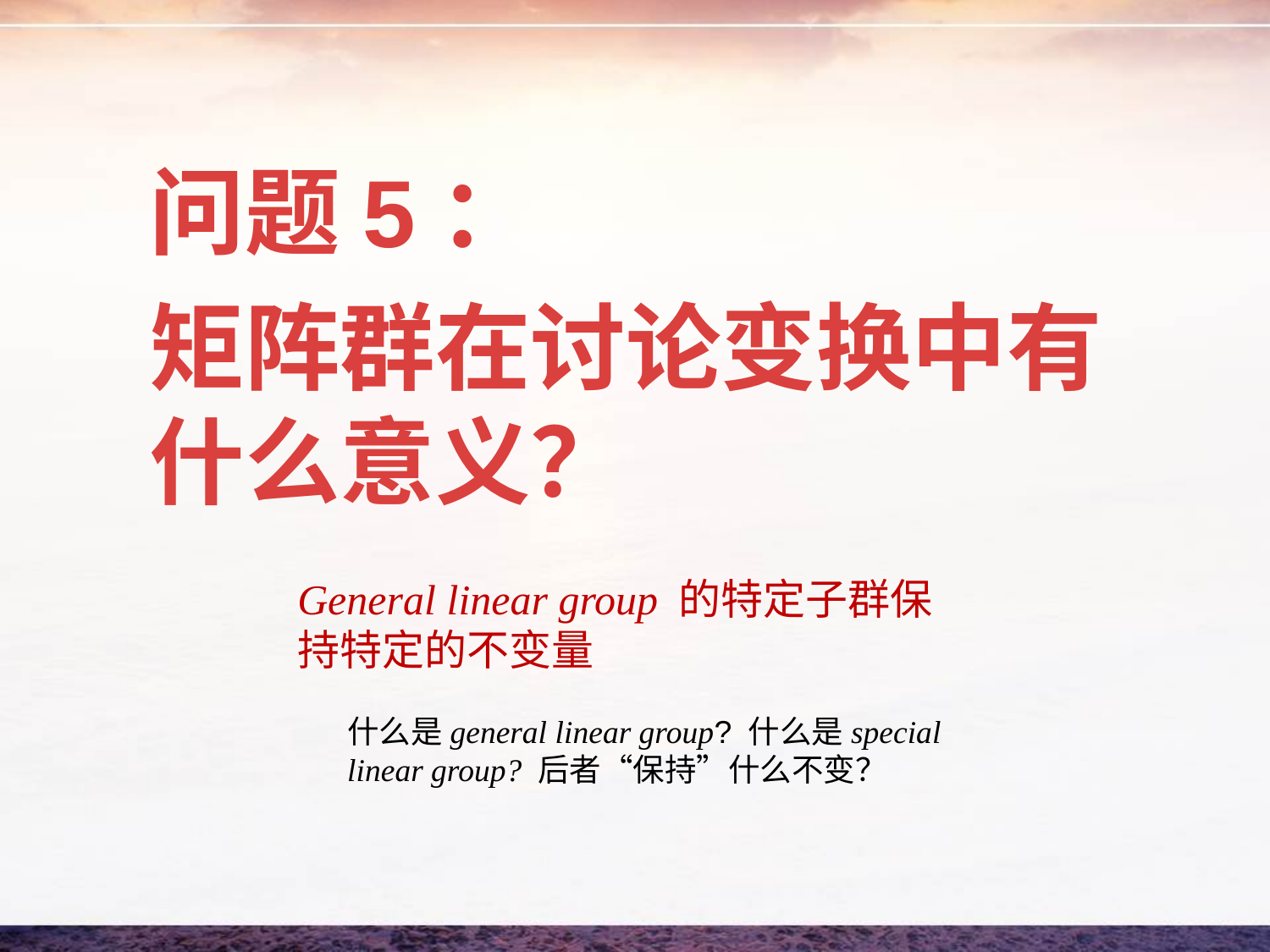

问题5：
矩阵群在讨论变换中有什么意义？
General linear group 的特定子群保持特定的不变量

什么是general linear group? 什么是special linear group? 后者“保持”什么不变？